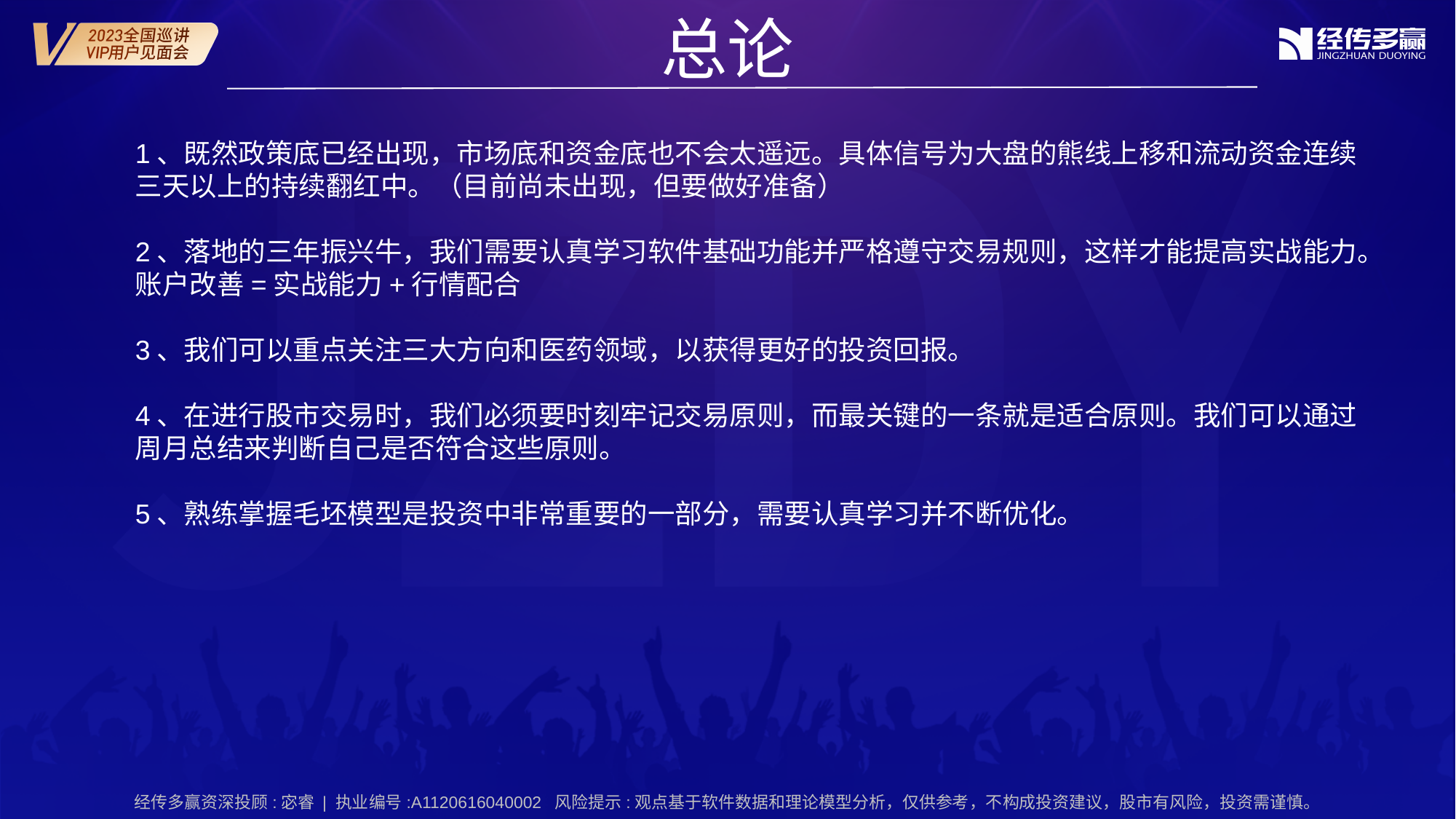

总论
1、既然政策底已经出现，市场底和资金底也不会太遥远。具体信号为大盘的熊线上移和流动资金连续三天以上的持续翻红中。（目前尚未出现，但要做好准备）

2、落地的三年振兴牛，我们需要认真学习软件基础功能并严格遵守交易规则，这样才能提高实战能力。账户改善=实战能力+行情配合

3、我们可以重点关注三大方向和医药领域，以获得更好的投资回报。

4、在进行股市交易时，我们必须要时刻牢记交易原则，而最关键的一条就是适合原则。我们可以通过周月总结来判断自己是否符合这些原则。

5、熟练掌握毛坯模型是投资中非常重要的一部分，需要认真学习并不断优化。